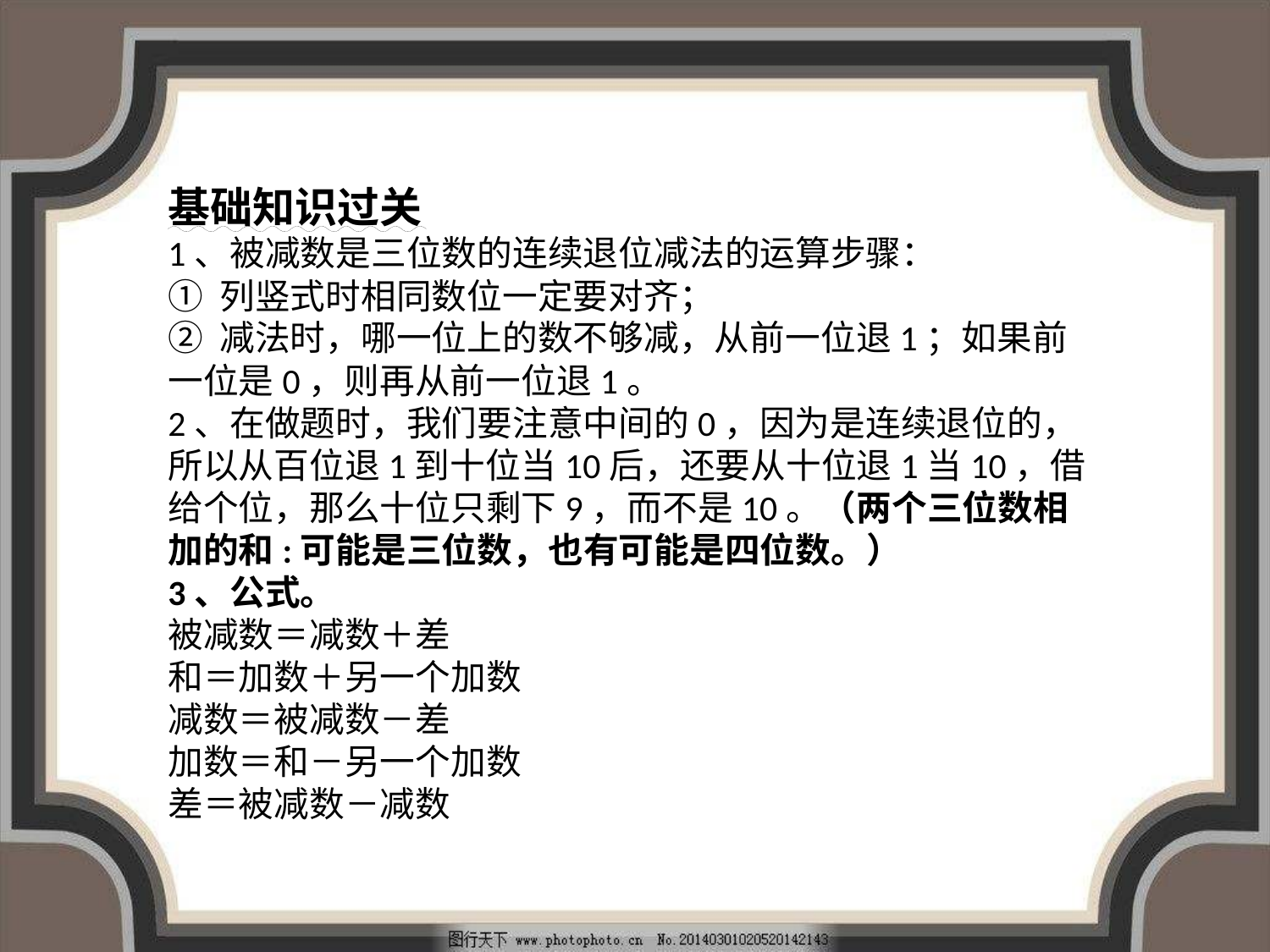

基础知识过关
1、被减数是三位数的连续退位减法的运算步骤：
① 列竖式时相同数位一定要对齐；
② 减法时，哪一位上的数不够减，从前一位退1；如果前一位是0，则再从前一位退1。
2、在做题时，我们要注意中间的0，因为是连续退位的，所以从百位退1到十位当10后，还要从十位退1当10，借给个位，那么十位只剩下9，而不是10。（两个三位数相加的和:可能是三位数，也有可能是四位数。）
3、公式。
被减数＝减数＋差
和＝加数＋另一个加数
减数＝被减数－差
加数＝和－另一个加数
差＝被减数－减数